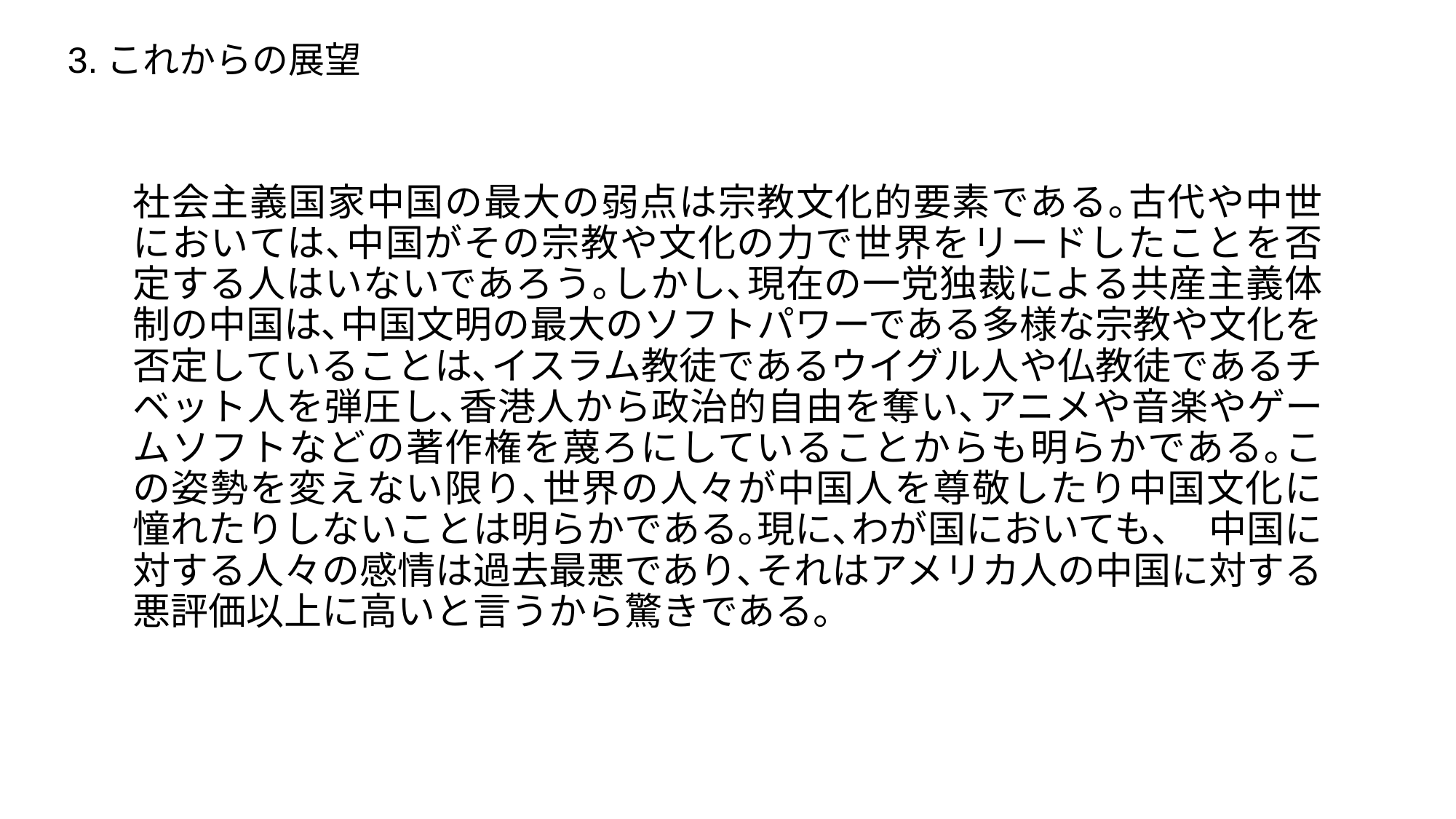

3.これからの展望
社会主義国家中国の最大の弱点は宗教文化的要素である｡古代や中世においては､中国がその宗教や文化の力で世界をリードしたことを否定する人はいないであろう｡しかし､現在の一党独裁による共産主義体制の中国は､中国文明の最大のソフトパワーである多様な宗教や文化を否定していることは､イスラム教徒であるウイグル人や仏教徒であるチベット人を弾圧し､香港人から政治的自由を奪い､アニメや音楽やゲームソフトなどの著作権を蔑ろにしていることからも明らかである｡この姿勢を変えない限り､世界の人々が中国人を尊敬したり中国文化に憧れたりしないことは明らかである｡現に､わが国においても､　中国に対する人々の感情は過去最悪であり､それはアメリカ人の中国に対する悪評価以上に高いと言うから驚きである。